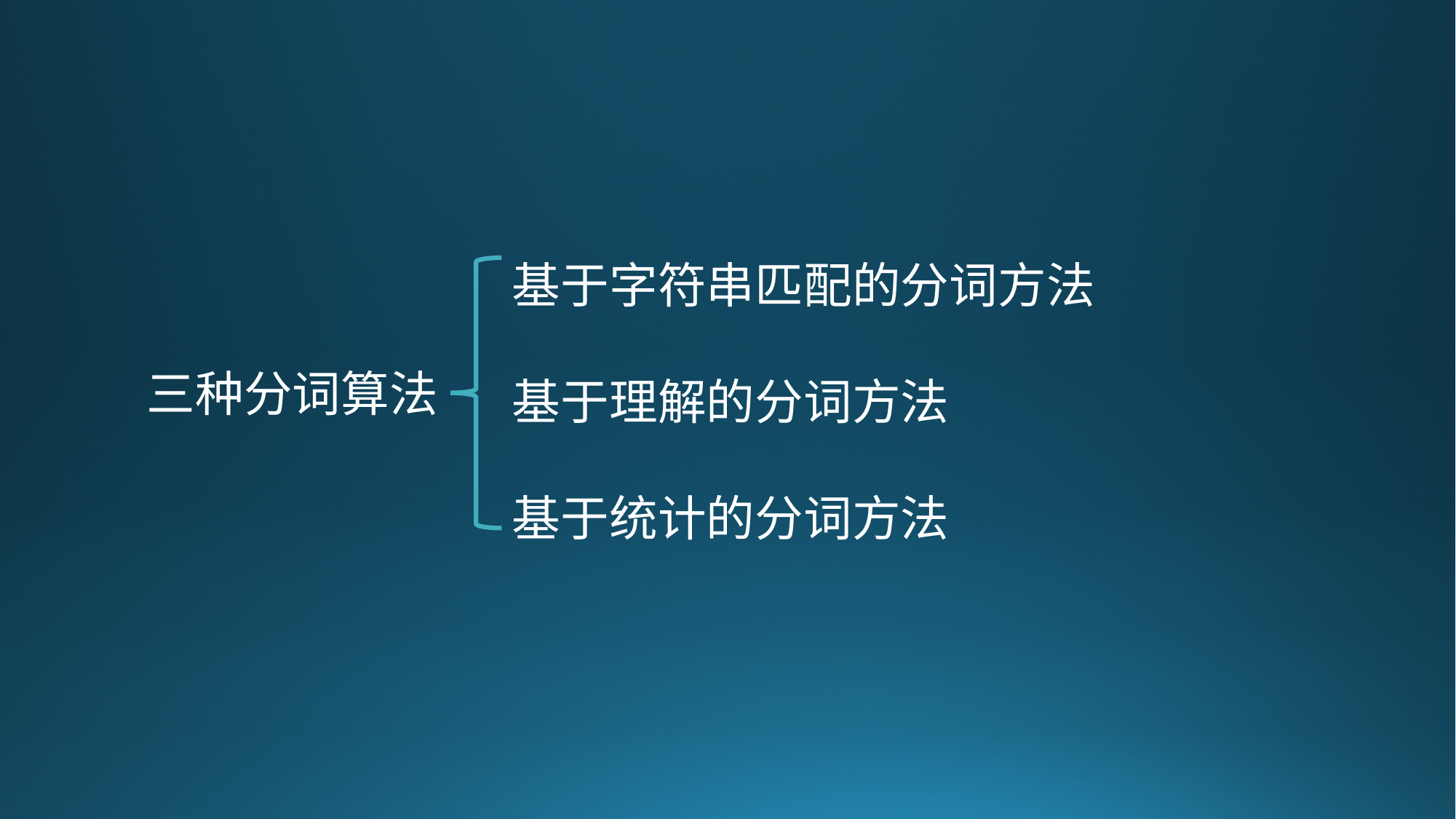

基于字符串匹配的分词方法
基于理解的分词方法
基于统计的分词方法

三种分词算法